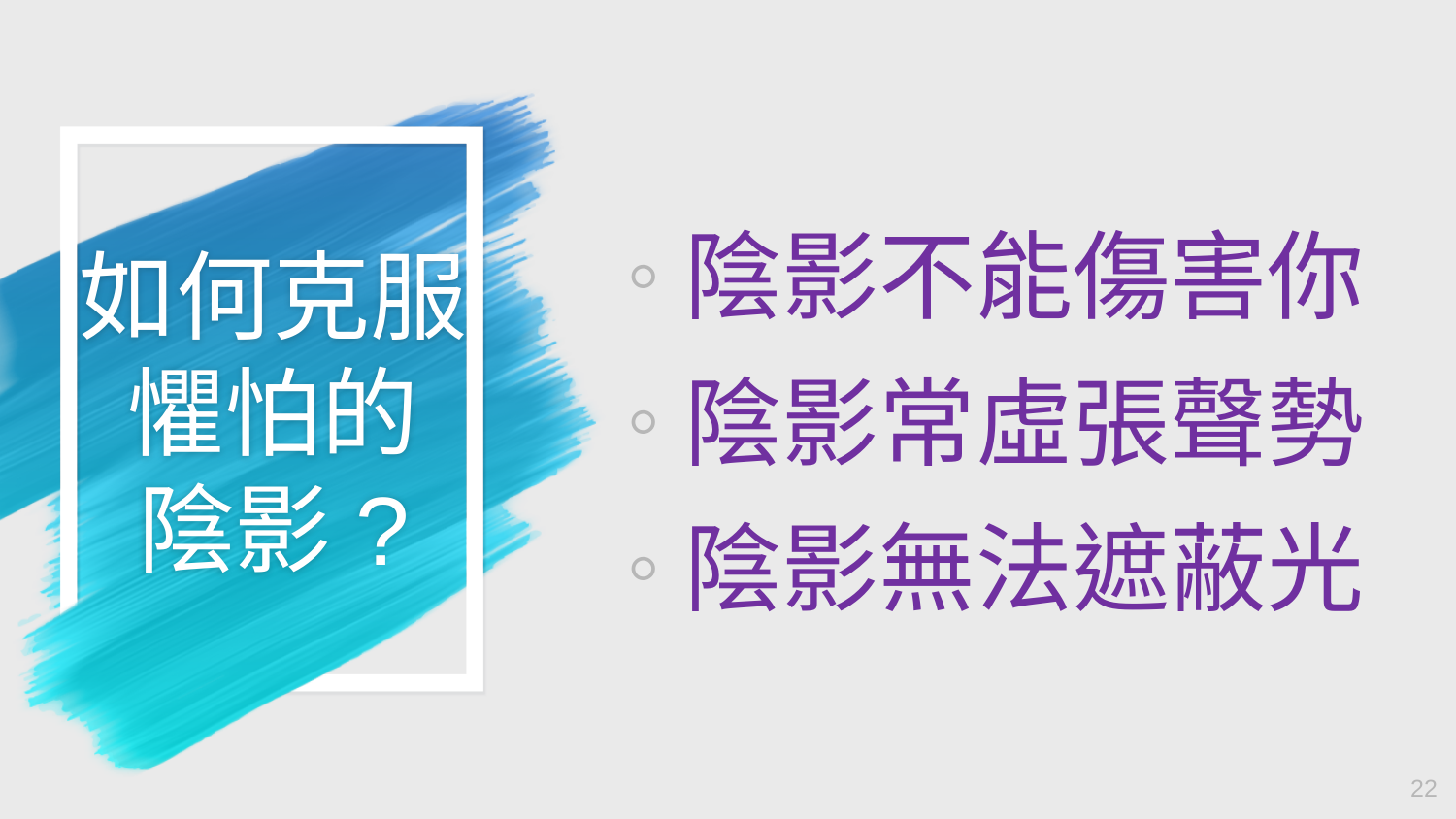

陰影不能傷害你
陰影常虛張聲勢
陰影無法遮蔽光
# 如何克服 懼怕的 陰影?
22